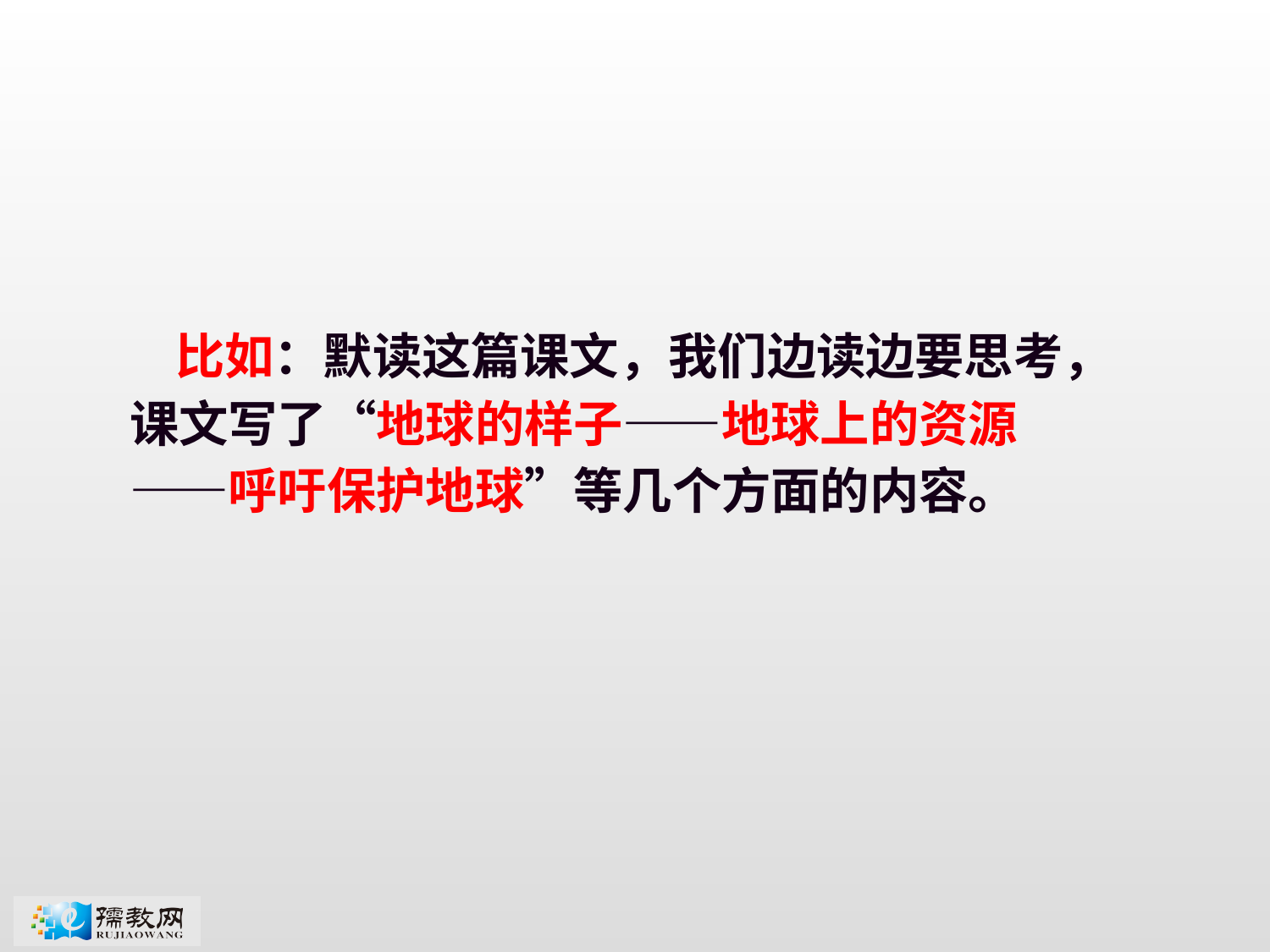

比如：默读这篇课文，我们边读边要思考，课文写了“地球的样子——地球上的资源——呼吁保护地球”等几个方面的内容。